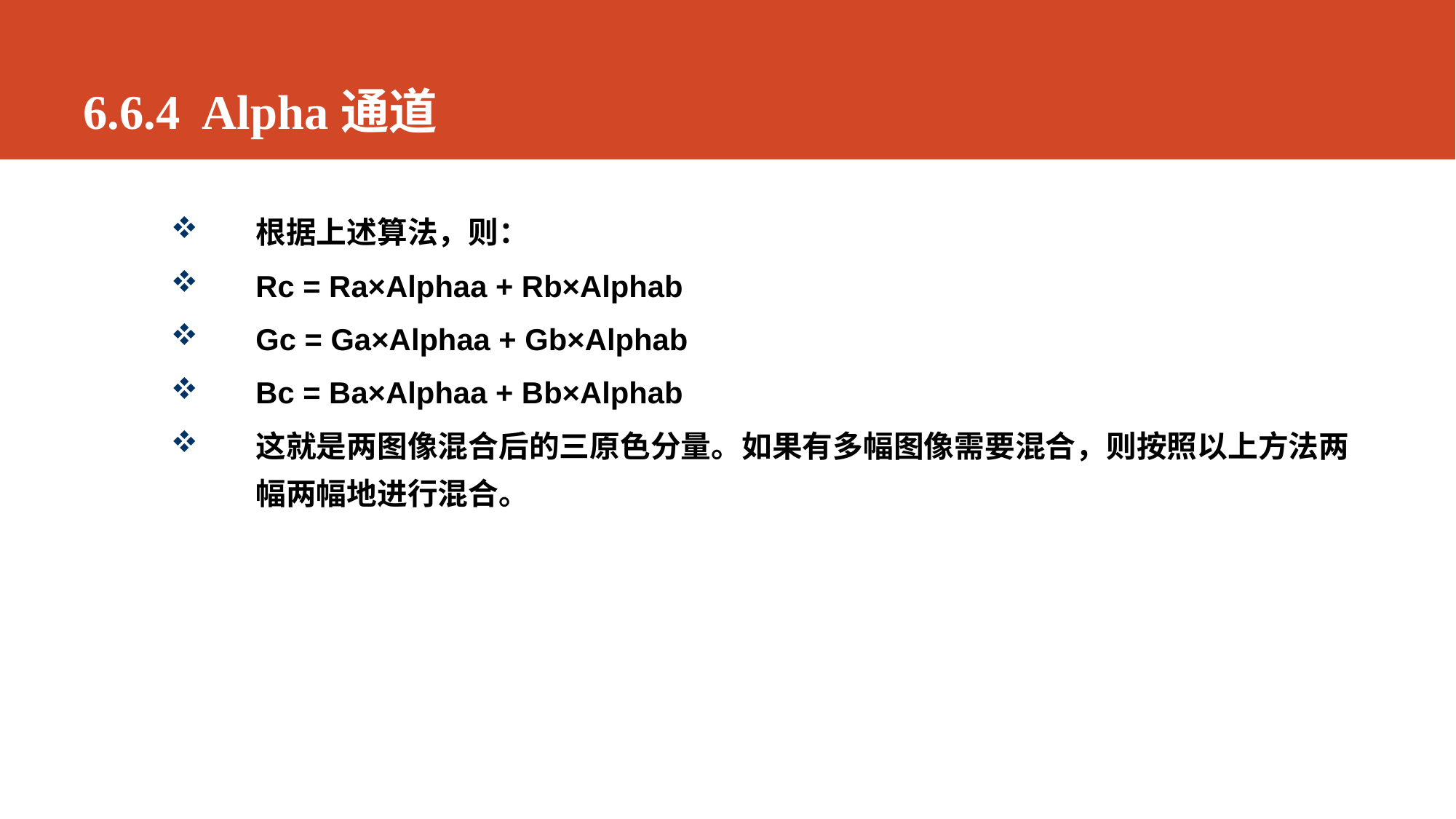

# 6.6.4  Alpha通道
根据上述算法，则：
Rc = Ra×Alphaa + Rb×Alphab
Gc = Ga×Alphaa + Gb×Alphab
Bc = Ba×Alphaa + Bb×Alphab
这就是两图像混合后的三原色分量。如果有多幅图像需要混合，则按照以上方法两幅两幅地进行混合。